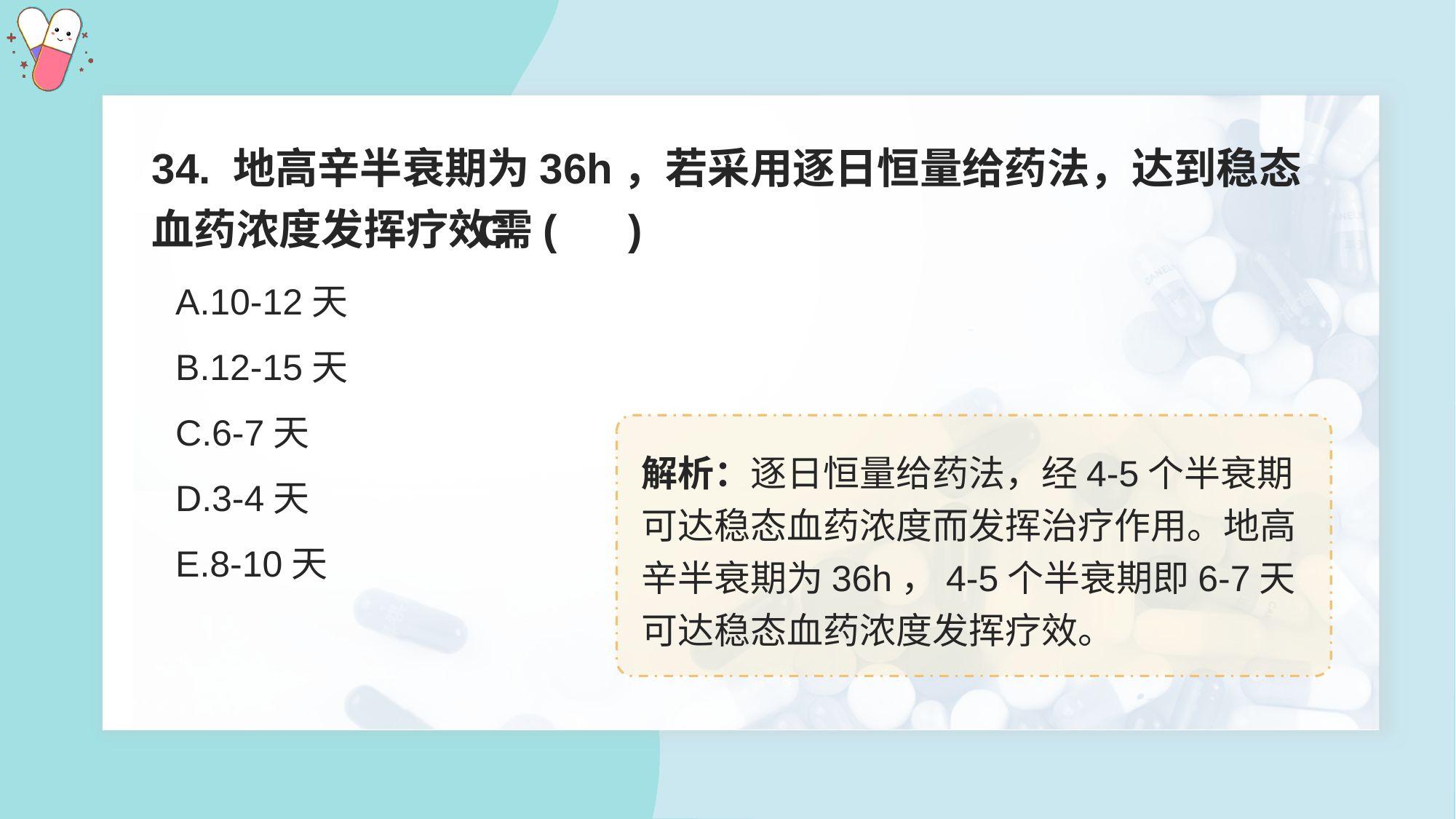

34. 地高辛半衰期为36h，若采用逐日恒量给药法，达到稳态血药浓度发挥疗效需(      )
C
A.10-12天
B.12-15天
C.6-7天
D.3-4天
E.8-10天

解析：逐日恒量给药法，经4-5个半衰期可达稳态血药浓度而发挥治疗作用。地高辛半衰期为36h，4-5个半衰期即6-7天可达稳态血药浓度发挥疗效。